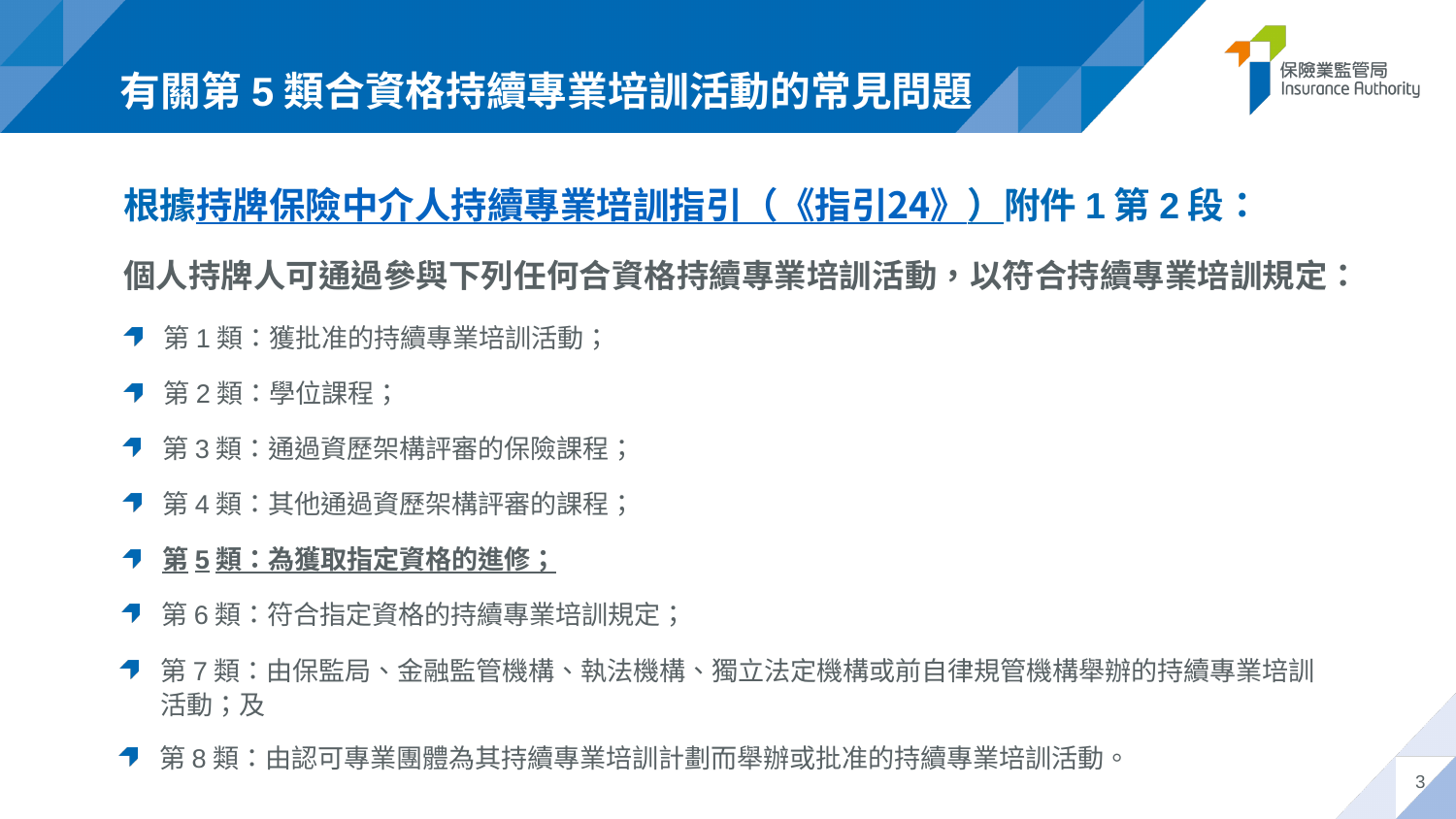

# 有關第5類合資格持續專業培訓活動的常見問題
根據持牌保險中介人持續專業培訓指引（《指引24》）附件1第2段：
個人持牌人可通過參與下列任何合資格持續專業培訓活動，以符合持續專業培訓規定：
第1類：獲批准的持續專業培訓活動；
第2類：學位課程；
第3類：通過資歷架構評審的保險課程；
第4類：其他通過資歷架構評審的課程；
第5類：為獲取指定資格的進修；
第6類：符合指定資格的持續專業培訓規定；
第7類：由保監局、金融監管機構、執法機構、獨立法定機構或前自律規管機構舉辦的持續專業培訓活動；及
第8類：由認可專業團體為其持續專業培訓計劃而舉辦或批准的持續專業培訓活動。
3